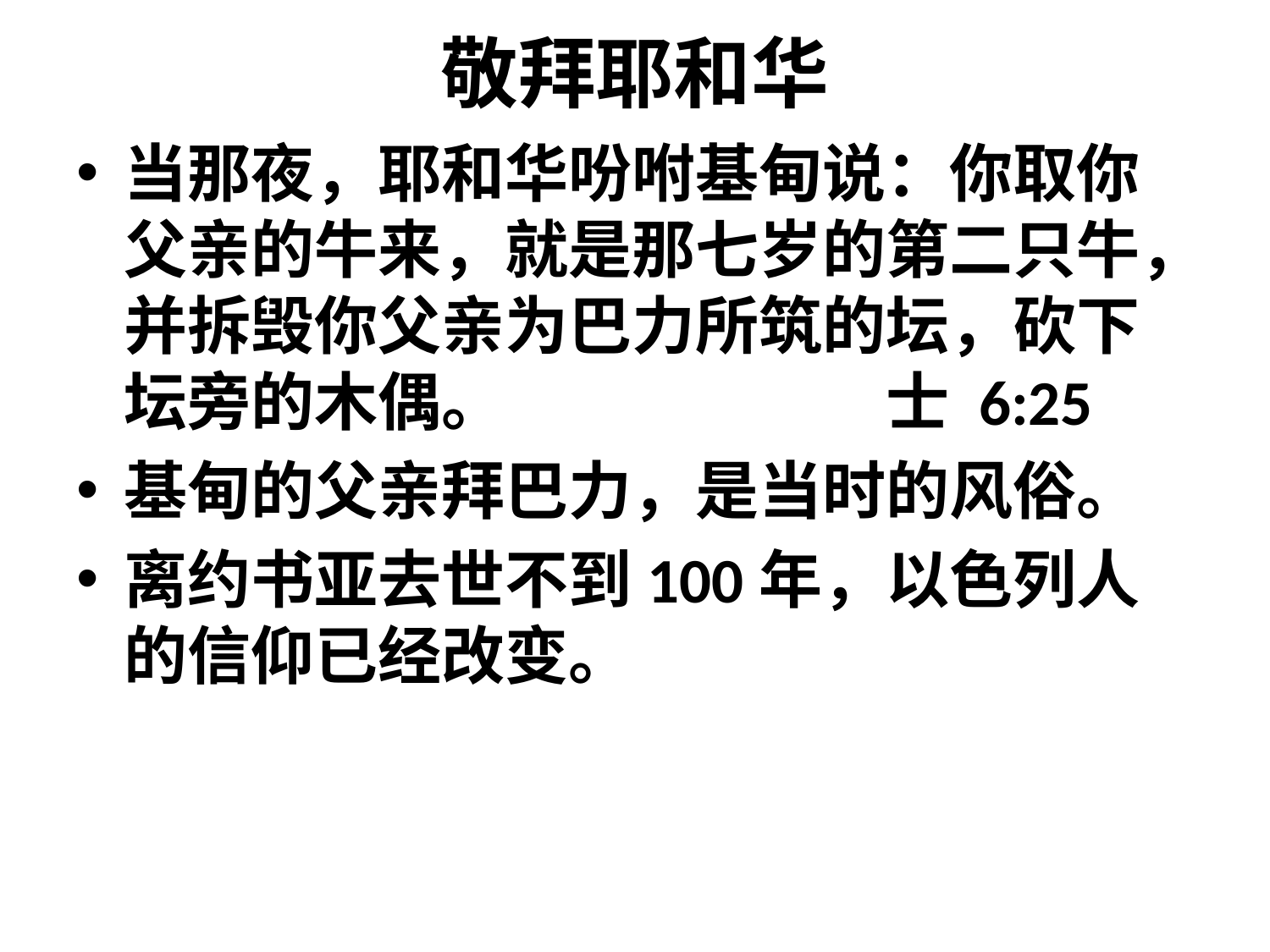

# 敬拜耶和华
当那夜，耶和华吩咐基甸说：你取你父亲的牛来，就是那七岁的第二只牛，并拆毁你父亲为巴力所筑的坛，砍下坛旁的木偶。			士 6:25
基甸的父亲拜巴力，是当时的风俗。
离约书亚去世不到100年，以色列人的信仰已经改变。